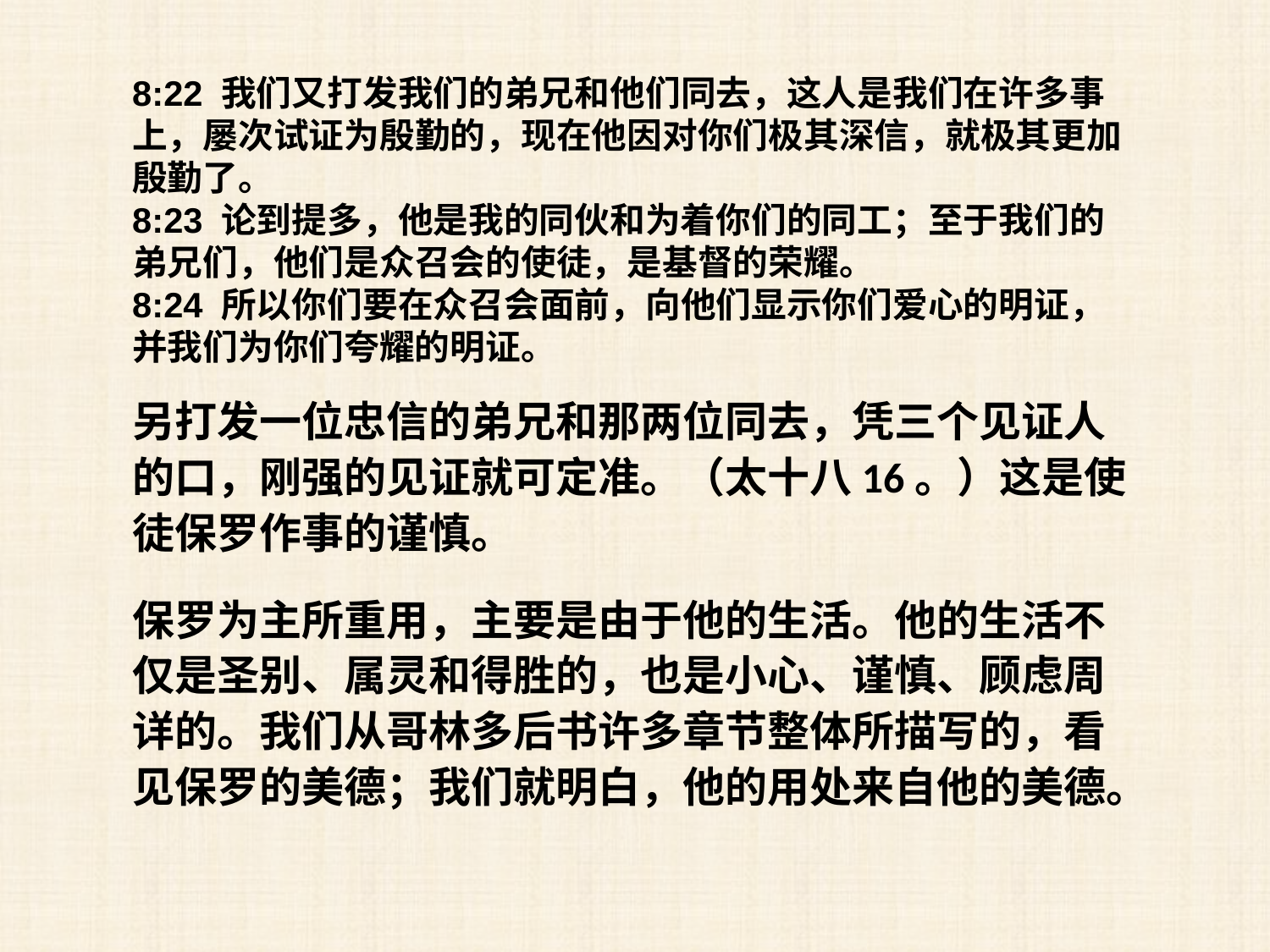

8:22 我们又打发我们的弟兄和他们同去，这人是我们在许多事上，屡次试证为殷勤的，现在他因对你们极其深信，就极其更加殷勤了。
8:23 论到提多，他是我的同伙和为着你们的同工；至于我们的弟兄们，他们是众召会的使徒，是基督的荣耀。
8:24 所以你们要在众召会面前，向他们显示你们爱心的明证，并我们为你们夸耀的明证。
另打发一位忠信的弟兄和那两位同去，凭三个见证人的口，刚强的见证就可定准。（太十八16。）这是使徒保罗作事的谨慎。
保罗为主所重用，主要是由于他的生活。他的生活不仅是圣别、属灵和得胜的，也是小心、谨慎、顾虑周详的。我们从哥林多后书许多章节整体所描写的，看见保罗的美德；我们就明白，他的用处来自他的美德。